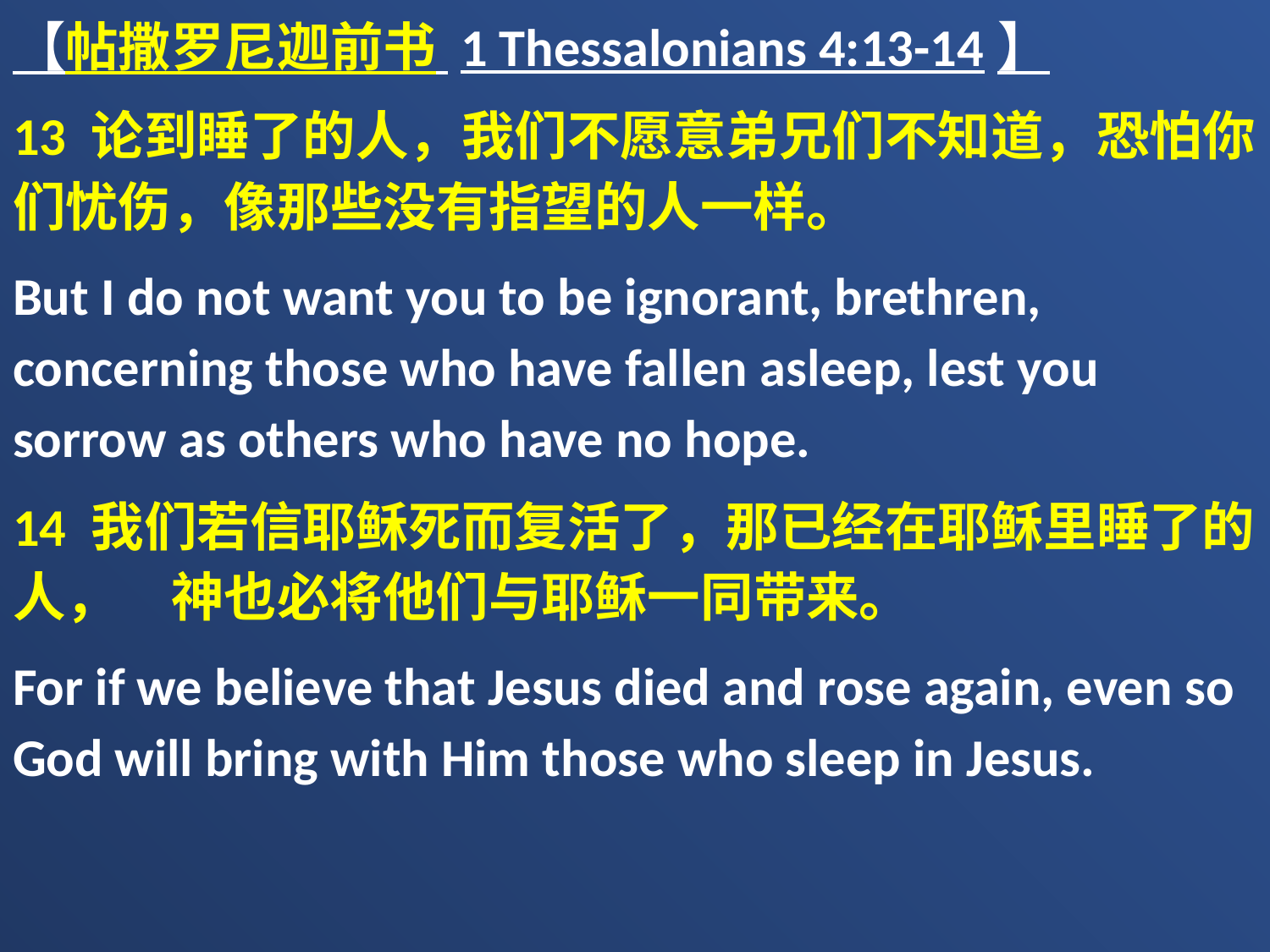

【帖撒罗尼迦前书 1 Thessalonians 4:13-14】
13 论到睡了的人，我们不愿意弟兄们不知道，恐怕你们忧伤，像那些没有指望的人一样。
But I do not want you to be ignorant, brethren, concerning those who have fallen asleep, lest you sorrow as others who have no hope.
14 我们若信耶稣死而复活了，那已经在耶稣里睡了的人，　神也必将他们与耶稣一同带来。
For if we believe that Jesus died and rose again, even so God will bring with Him those who sleep in Jesus.